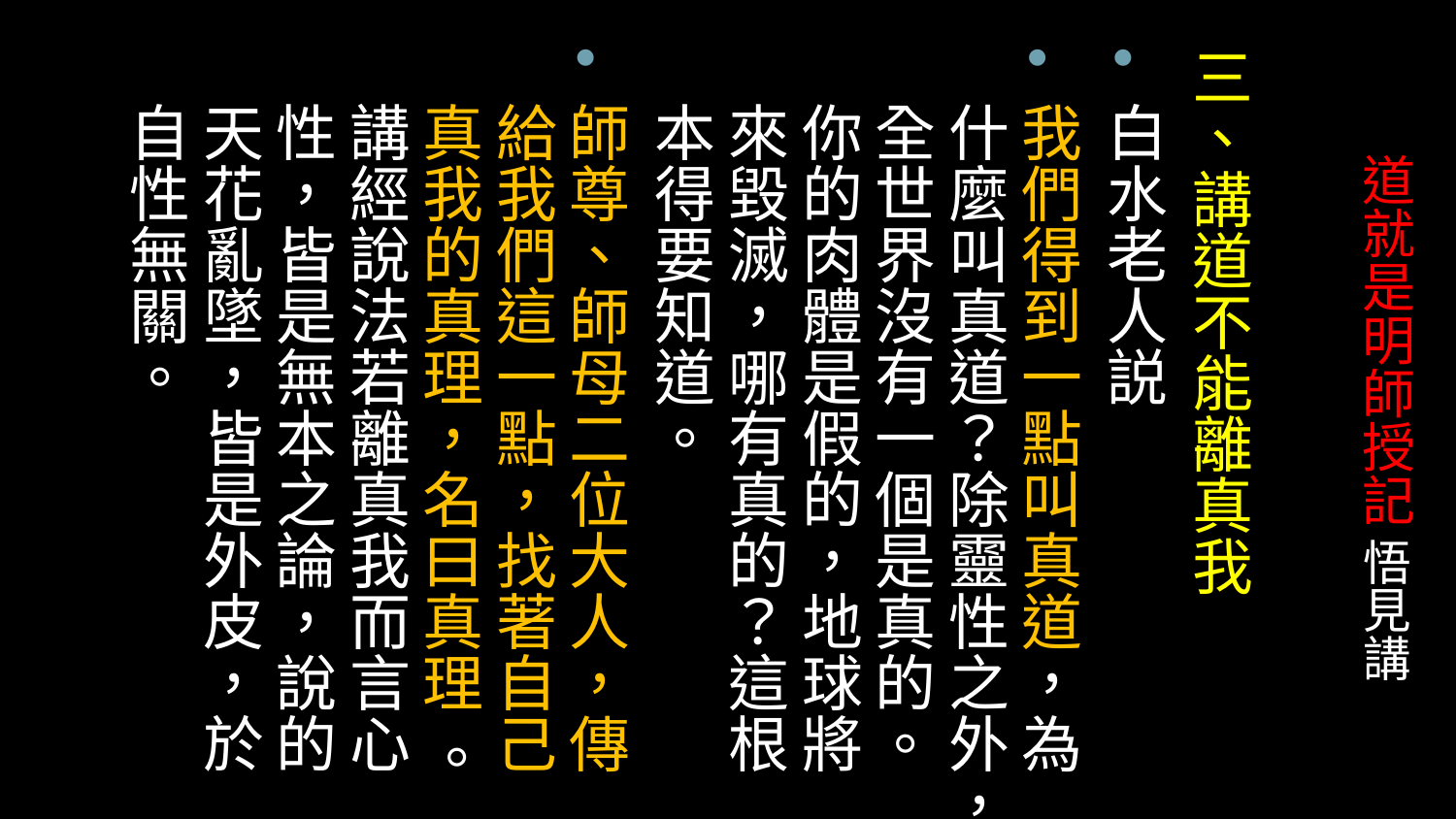

三、講道不能離真我
白水老人説
我們得到一點叫真道，為什麼叫真道？除靈性之外，全世界沒有一個是真的。你的肉體是假的，地球將來毀滅，哪有真的？這根本得要知道。
師尊、師母二位大人，傳給我們這一點，找著自己真我的真理，名曰真理 。講經說法若離真我而言心性，皆是無本之論，說的天花亂墜，皆是外皮，於自性無關。

# 道就是明師授記 悟見講